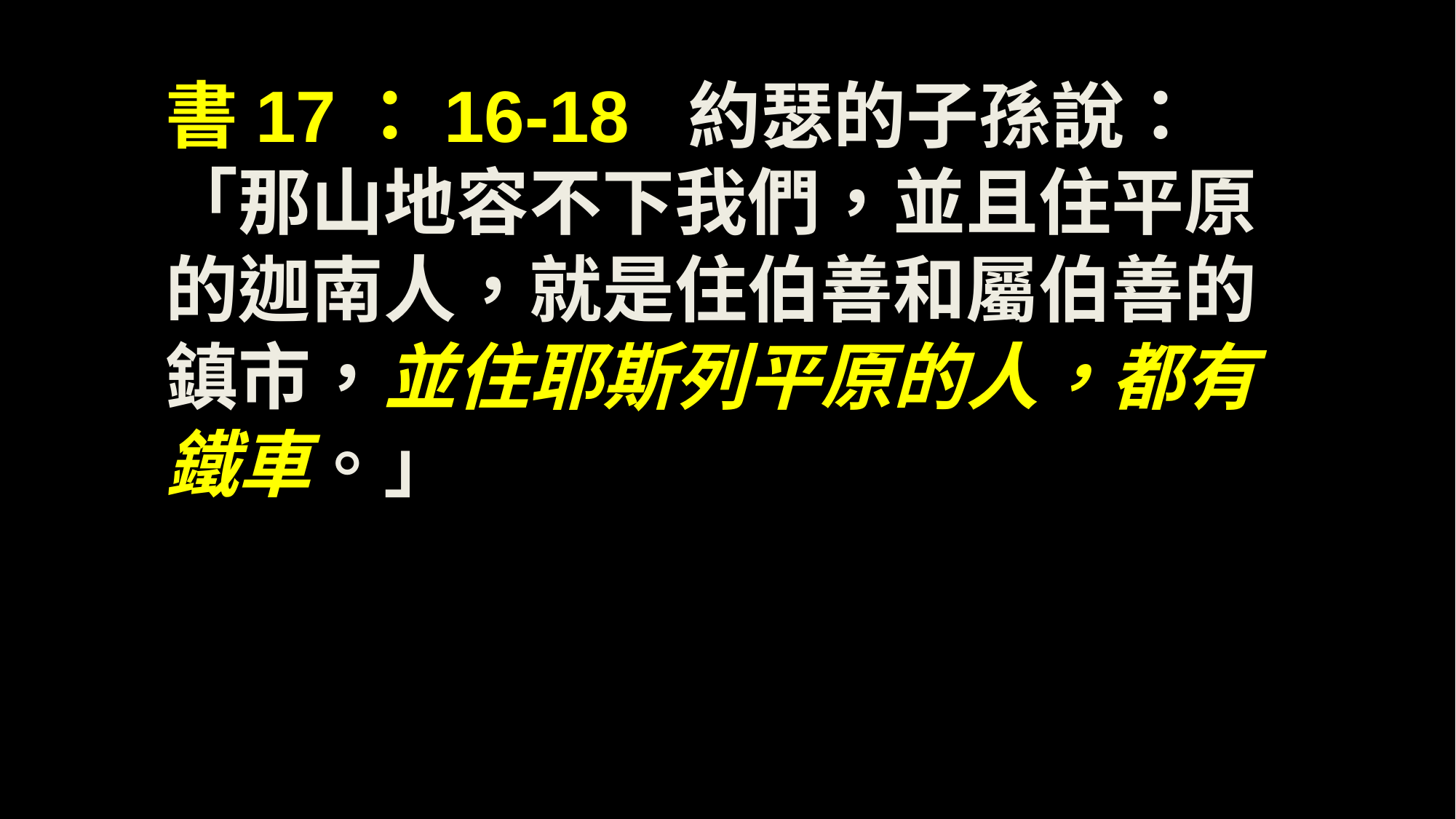

書17：16-18  約瑟的子孫說：「那山地容不下我們，並且住平原的迦南人，就是住伯善和屬伯善的鎮市，並住耶斯列平原的人，都有鐵車。」